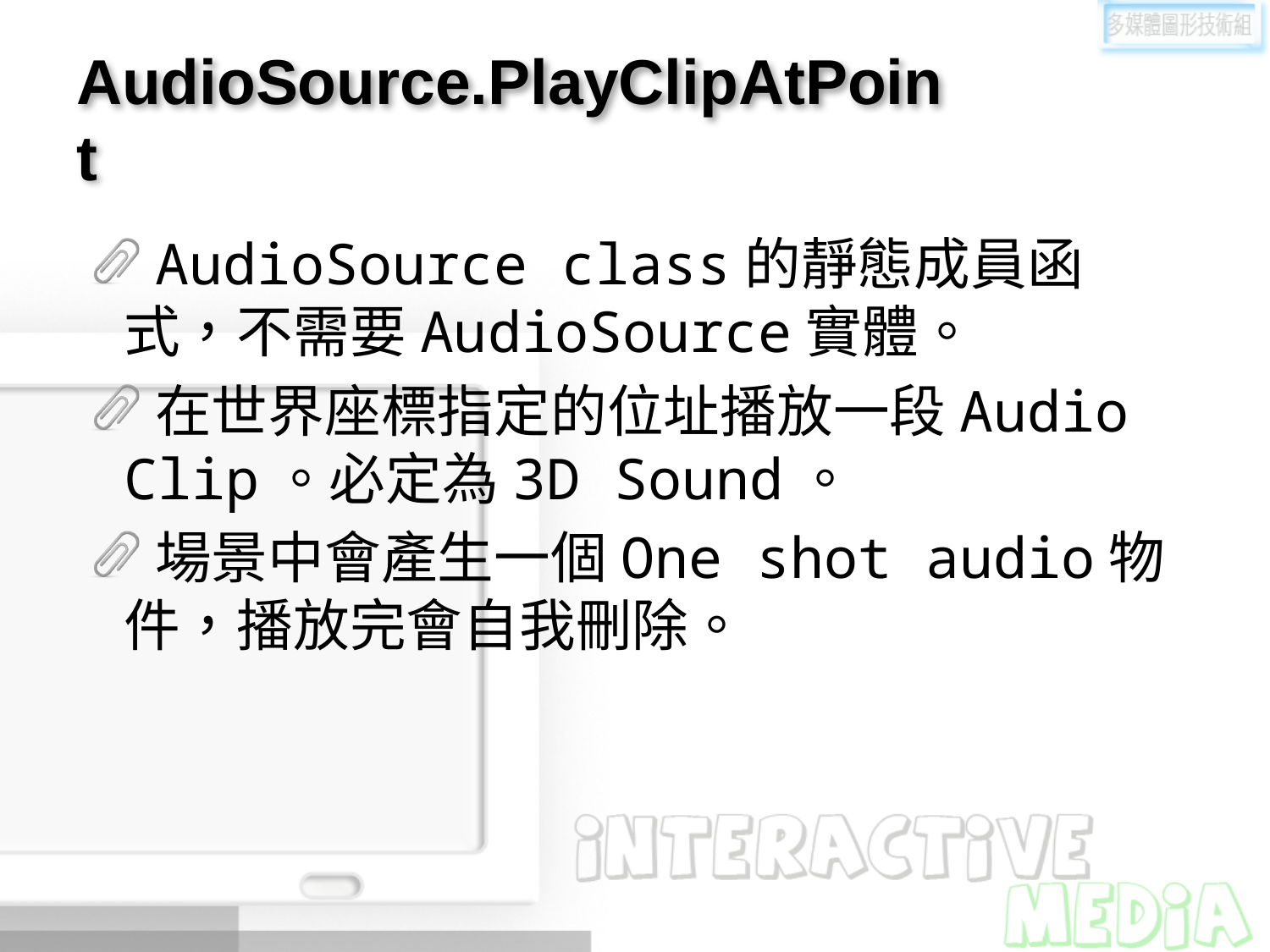

# AudioSource.PlayClipAtPoint
AudioSource class的靜態成員函式，不需要AudioSource實體。
在世界座標指定的位址播放一段Audio Clip。必定為3D Sound。
場景中會產生一個One shot audio物件，播放完會自我刪除。